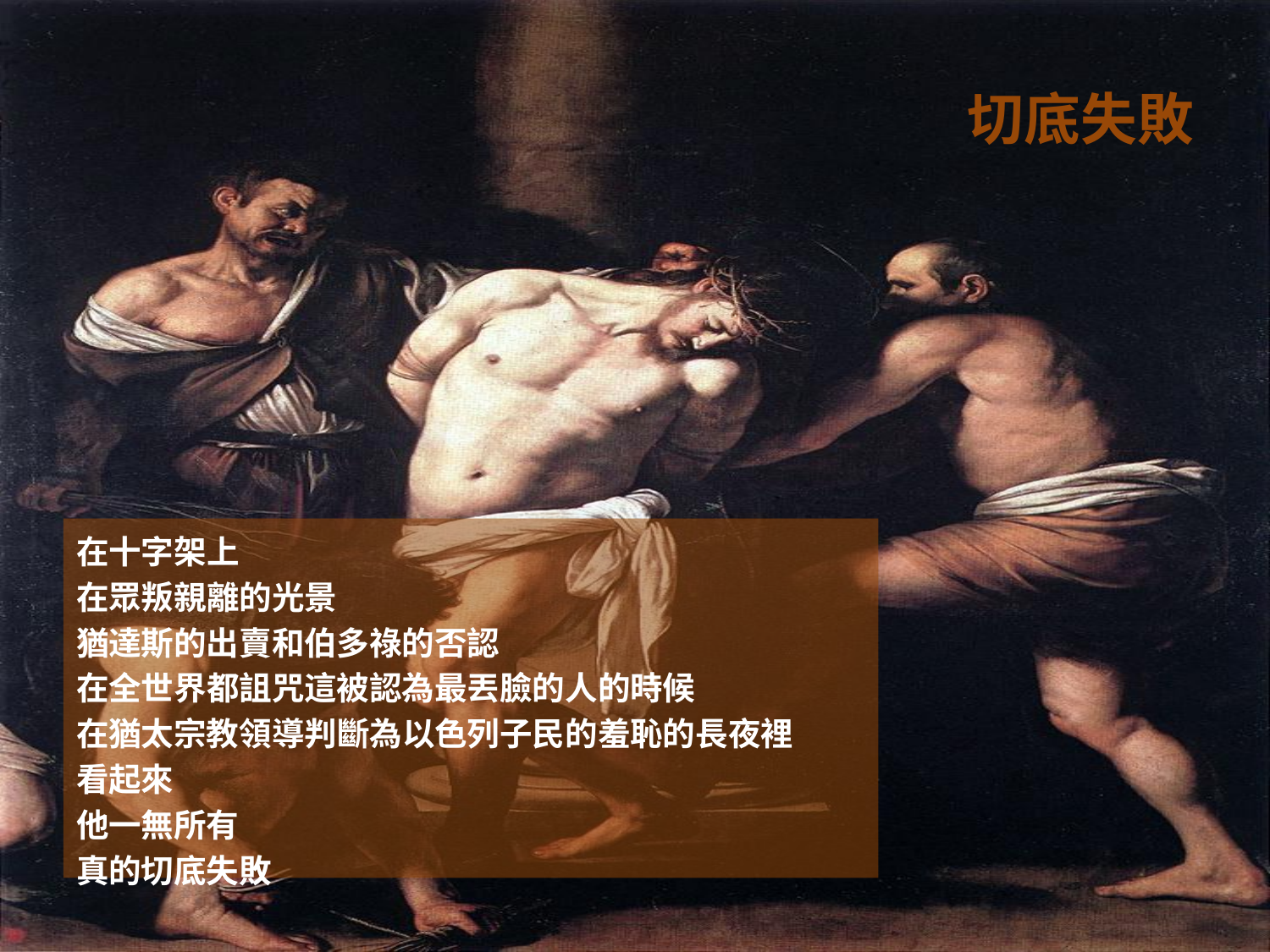

# 切底失敗

在十字架上
在眾叛親離的光景
猶達斯的出賣和伯多祿的否認
在全世界都詛咒這被認為最丟臉的人的時候
在猶太宗教領導判斷為以色列子民的羞恥的長夜裡
看起來
他一無所有
真的切底失敗